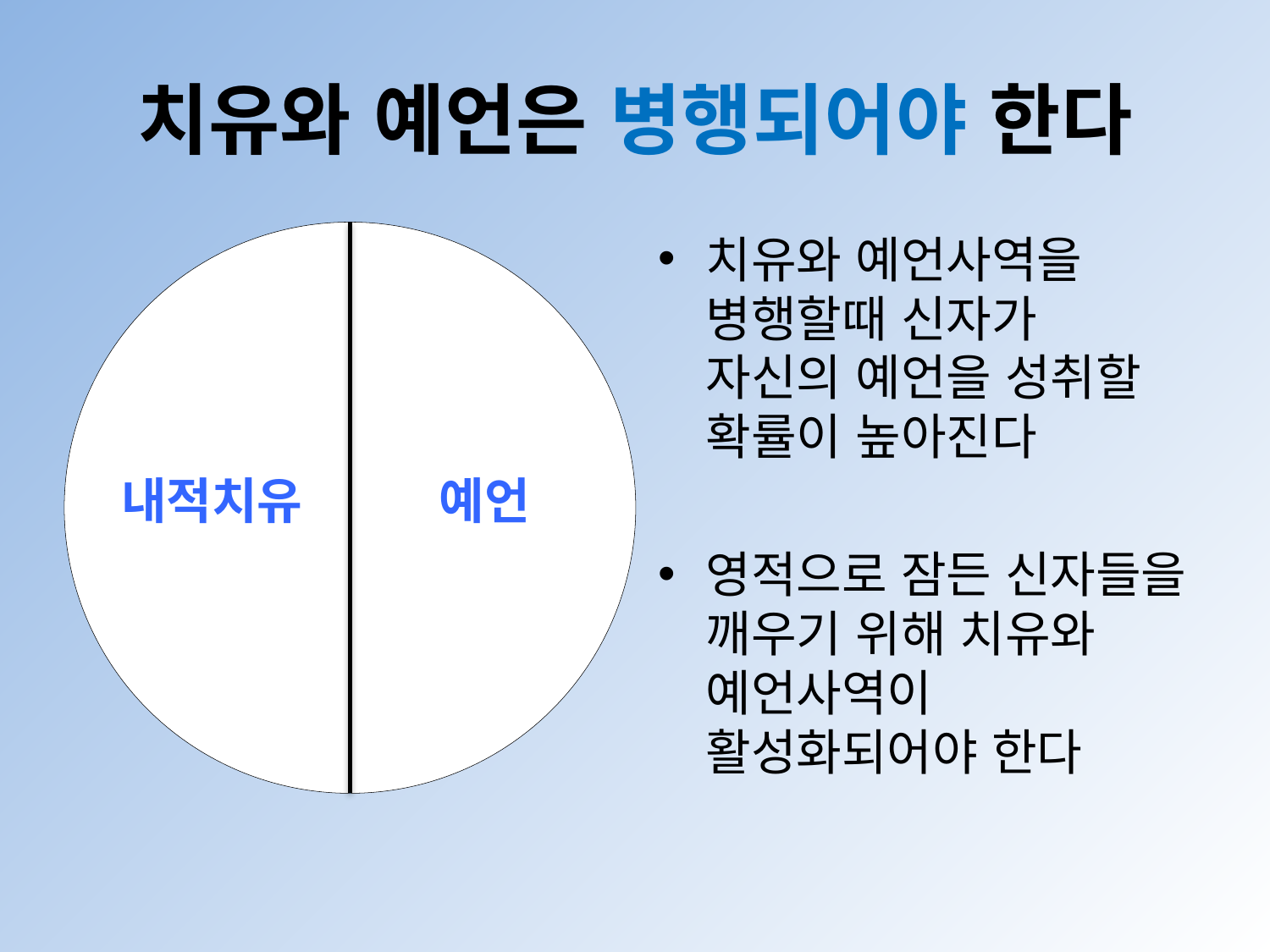

# 치유와 예언은 병행되어야 한다

치유와 예언사역을
병행할때 신자가
자신의 예언을 성취할
확률이 높아진다

영적으로 잠든 신자들을 깨우기 위해 치유와
예언사역이
활성화되어야 한다
내적치유
예언